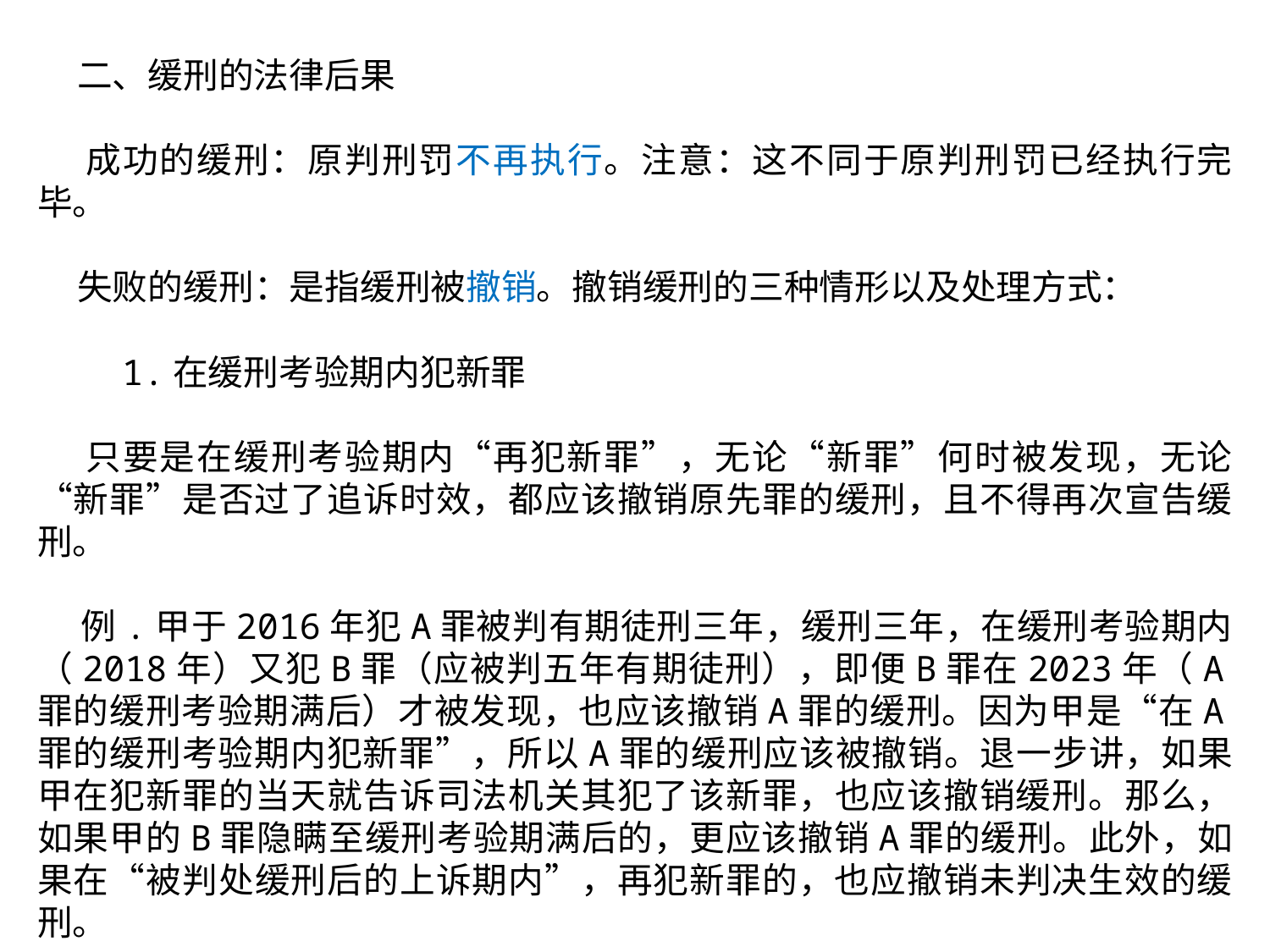

二、缓刑的法律后果

    成功的缓刑：原判刑罚不再执行。注意：这不同于原判刑罚已经执行完毕。

    失败的缓刑：是指缓刑被撤销。撤销缓刑的三种情形以及处理方式：

    1.在缓刑考验期内犯新罪

    只要是在缓刑考验期内“再犯新罪”，无论“新罪”何时被发现，无论“新罪”是否过了追诉时效，都应该撤销原先罪的缓刑，且不得再次宣告缓刑。

    例.甲于2016年犯A罪被判有期徒刑三年，缓刑三年，在缓刑考验期内（2018年）又犯B罪（应被判五年有期徒刑），即便B罪在2023年（A罪的缓刑考验期满后）才被发现，也应该撤销A罪的缓刑。因为甲是“在A罪的缓刑考验期内犯新罪”，所以A罪的缓刑应该被撤销。退一步讲，如果甲在犯新罪的当天就告诉司法机关其犯了该新罪，也应该撤销缓刑。那么，如果甲的B罪隐瞒至缓刑考验期满后的，更应该撤销A罪的缓刑。此外，如果在“被判处缓刑后的上诉期内”，再犯新罪的，也应撤销未判决生效的缓刑。